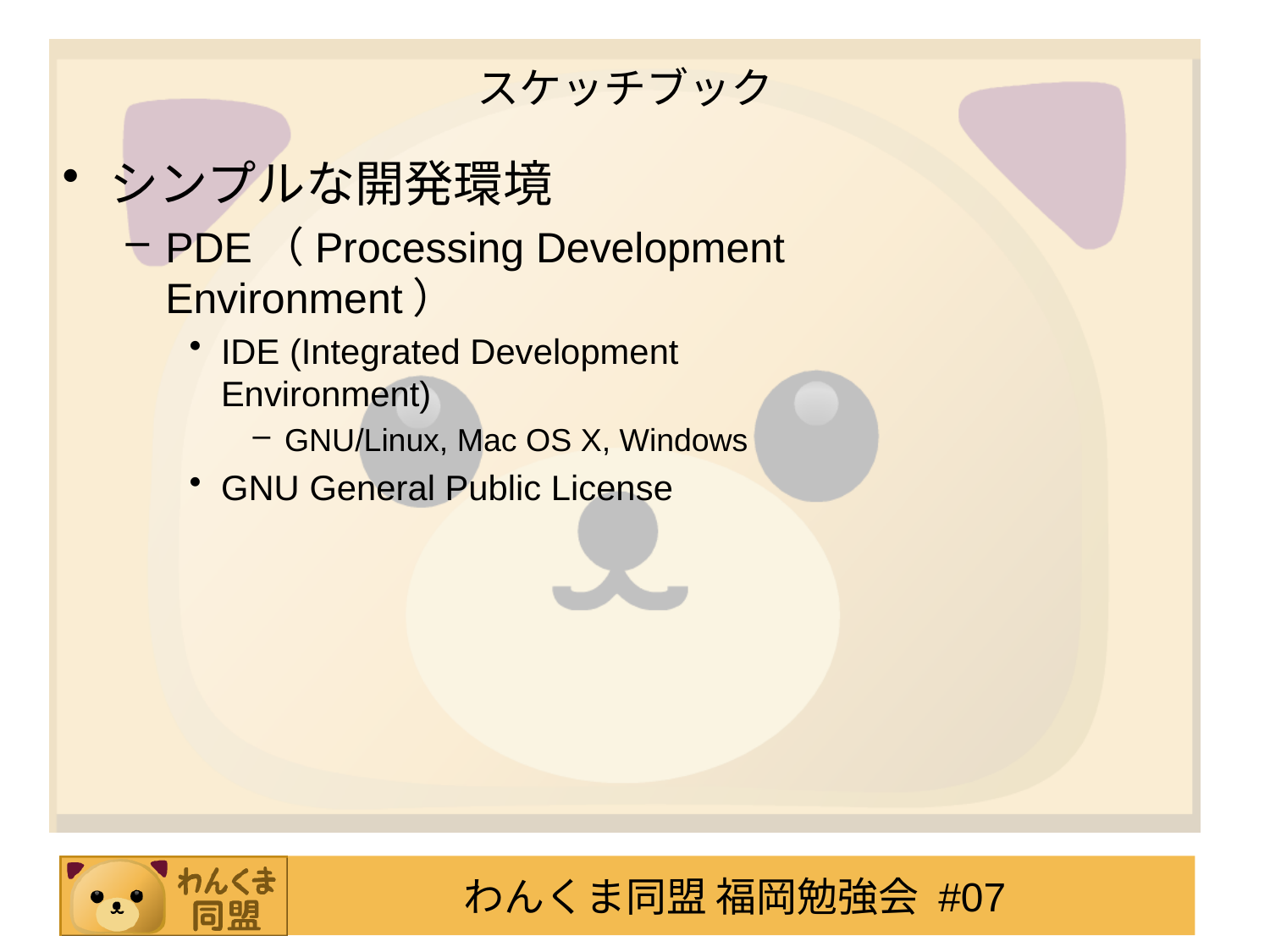

# スケッチブック
シンプルな開発環境
PDE（Processing Development Environment）
IDE (Integrated Development Environment)
GNU/Linux, Mac OS X, Windows
GNU General Public License